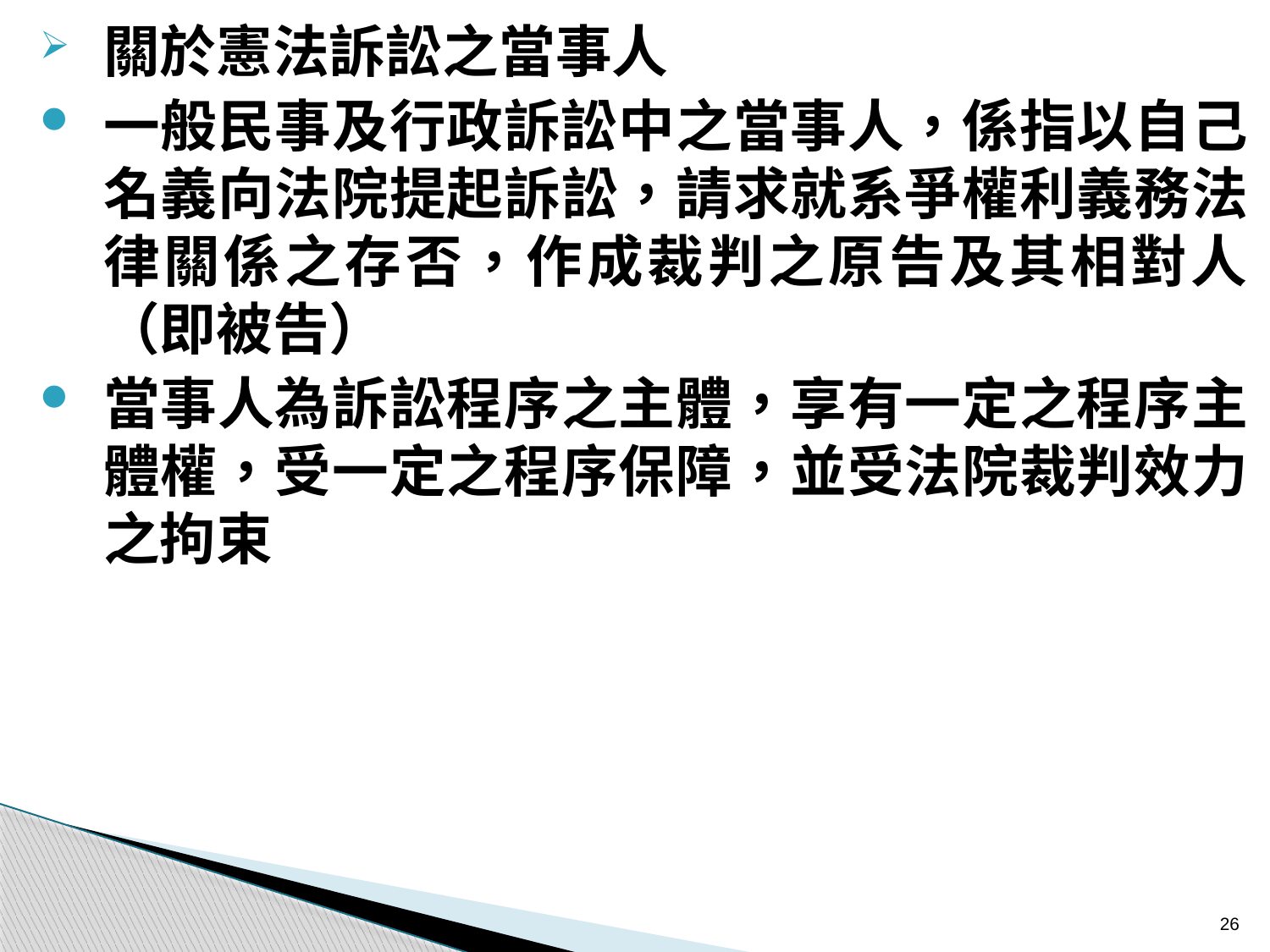

關於憲法訴訟之當事人
一般民事及行政訴訟中之當事人，係指以自己名義向法院提起訴訟，請求就系爭權利義務法律關係之存否，作成裁判之原告及其相對人（即被告）
當事人為訴訟程序之主體，享有一定之程序主體權，受一定之程序保障，並受法院裁判效力之拘束

26